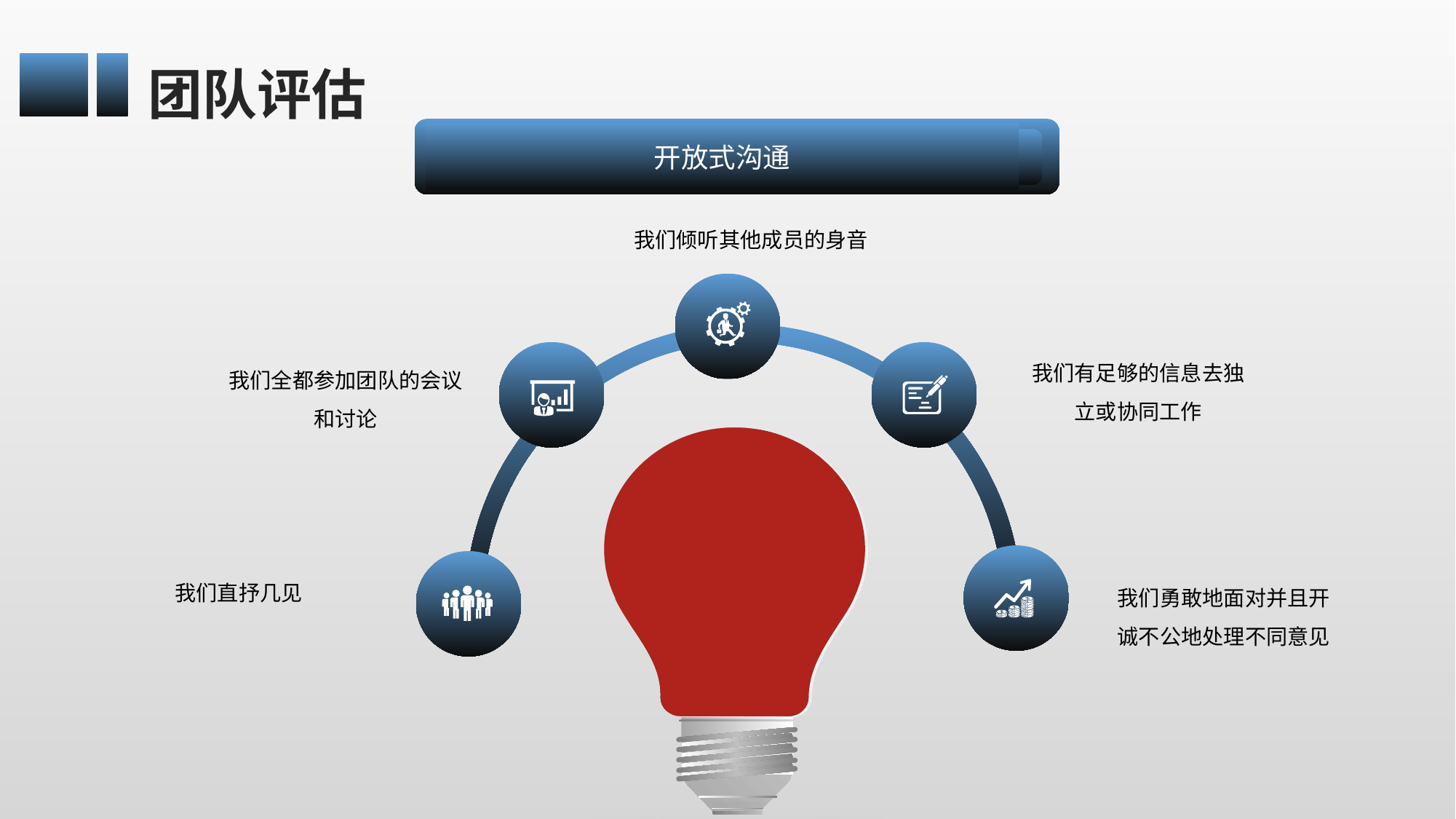

团队评估

开放式沟通

我们倾听其他成员的身音

我们有足够的信息去独立或协同工作
我们全都参加团队的会议和讨论

我们直抒几见
我们勇敢地面对并且开诚不公地处理不同意见